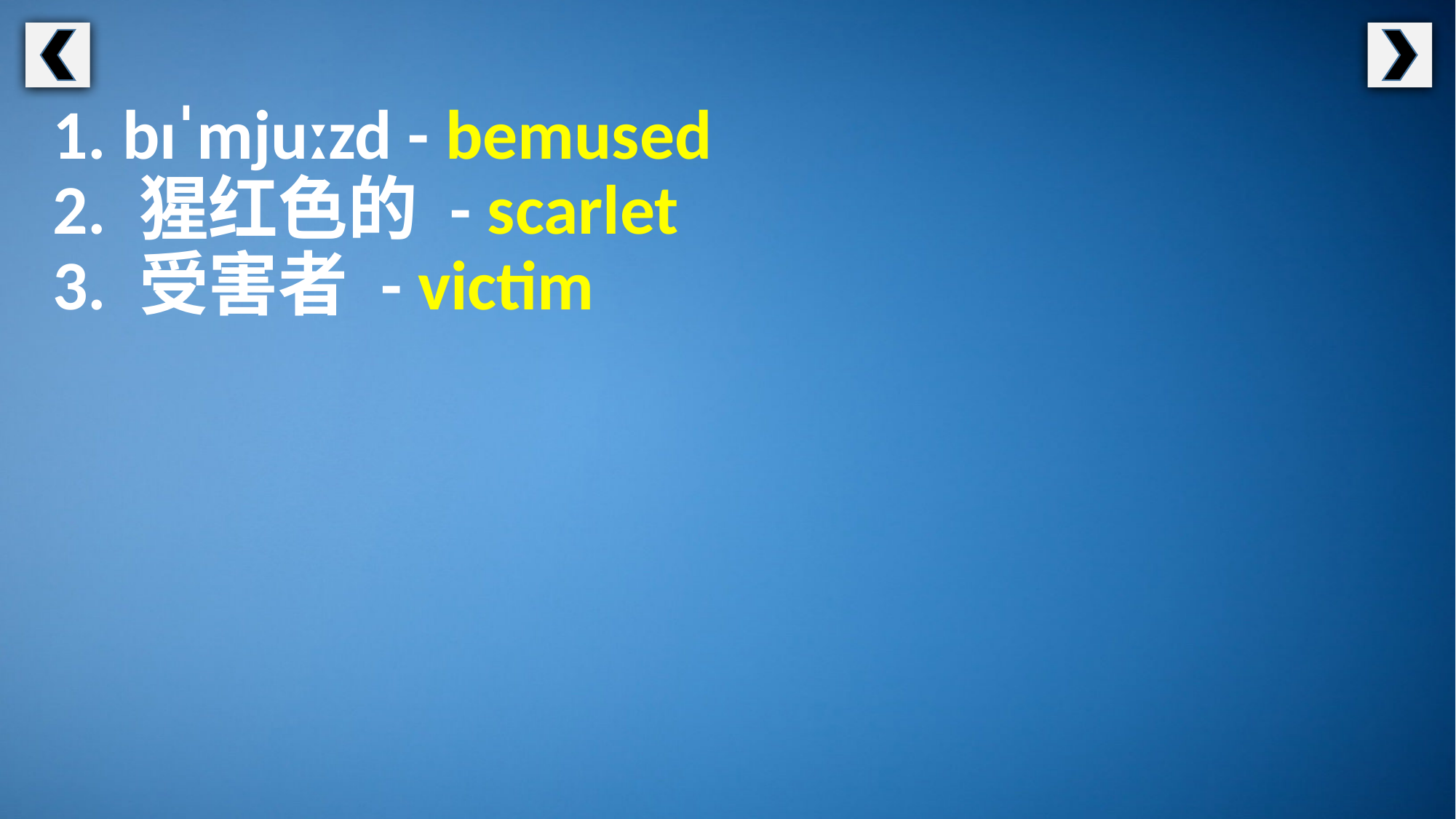

1. bɪˈmjuːzd - bemused
2. 猩红色的 - scarlet
3. 受害者 - victim